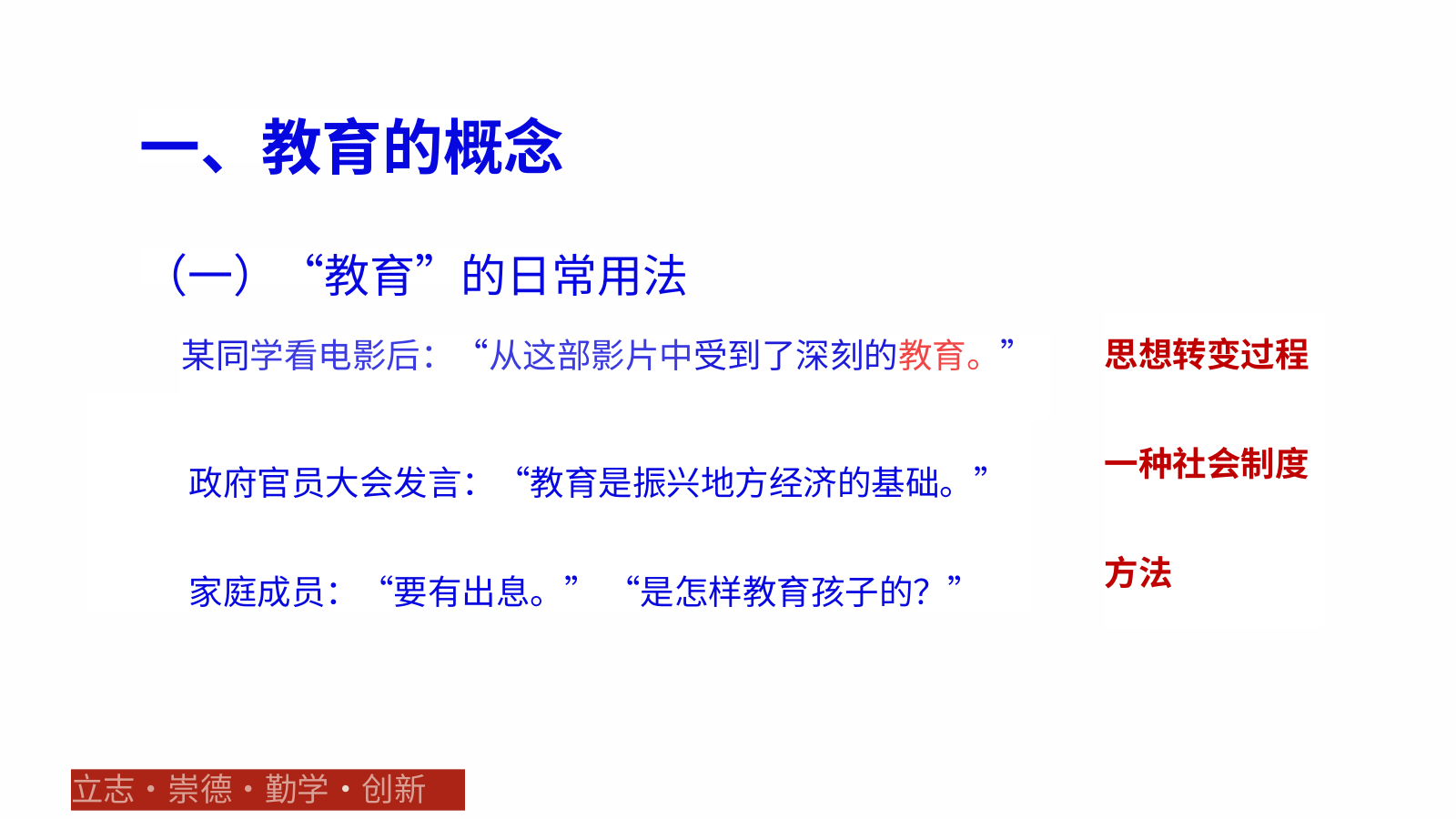

一、教育的概念
（一）“教育”的日常用法
思想转变过程
一种社会制度
方法
某同学看电影后：“从这部影片中受到了深刻的教育。”
政府官员大会发言：“教育是振兴地方经济的基础。”
家庭成员：“要有出息。” “是怎样教育孩子的？”
立志•崇德•勤学•创新